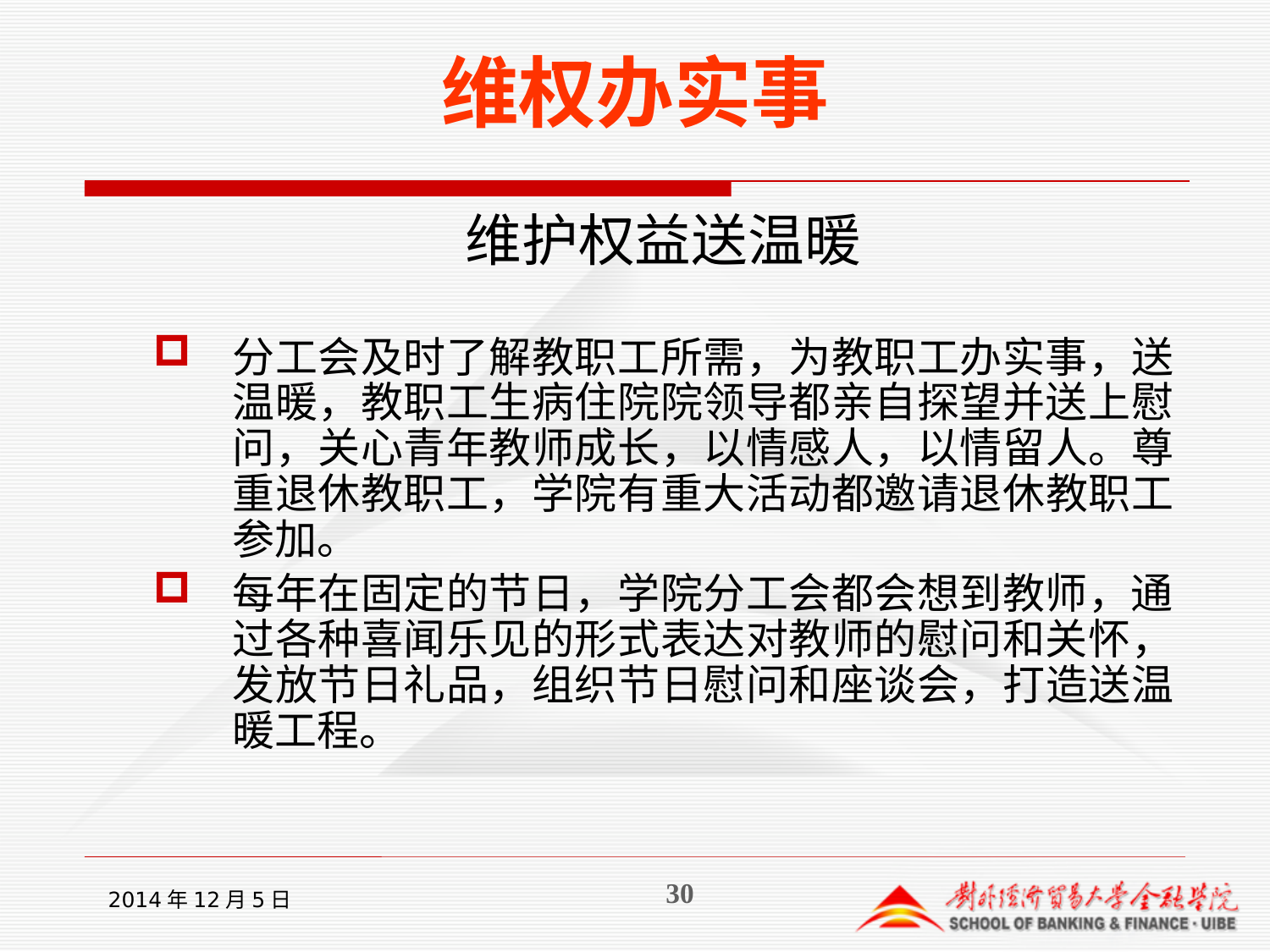

# 维权办实事
维护权益送温暖

分工会及时了解教职工所需，为教职工办实事，送温暖，教职工生病住院院领导都亲自探望并送上慰问，关心青年教师成长，以情感人，以情留人。尊重退休教职工，学院有重大活动都邀请退休教职工参加。
每年在固定的节日，学院分工会都会想到教师，通过各种喜闻乐见的形式表达对教师的慰问和关怀，发放节日礼品，组织节日慰问和座谈会，打造送温暖工程。

2014年12月5日